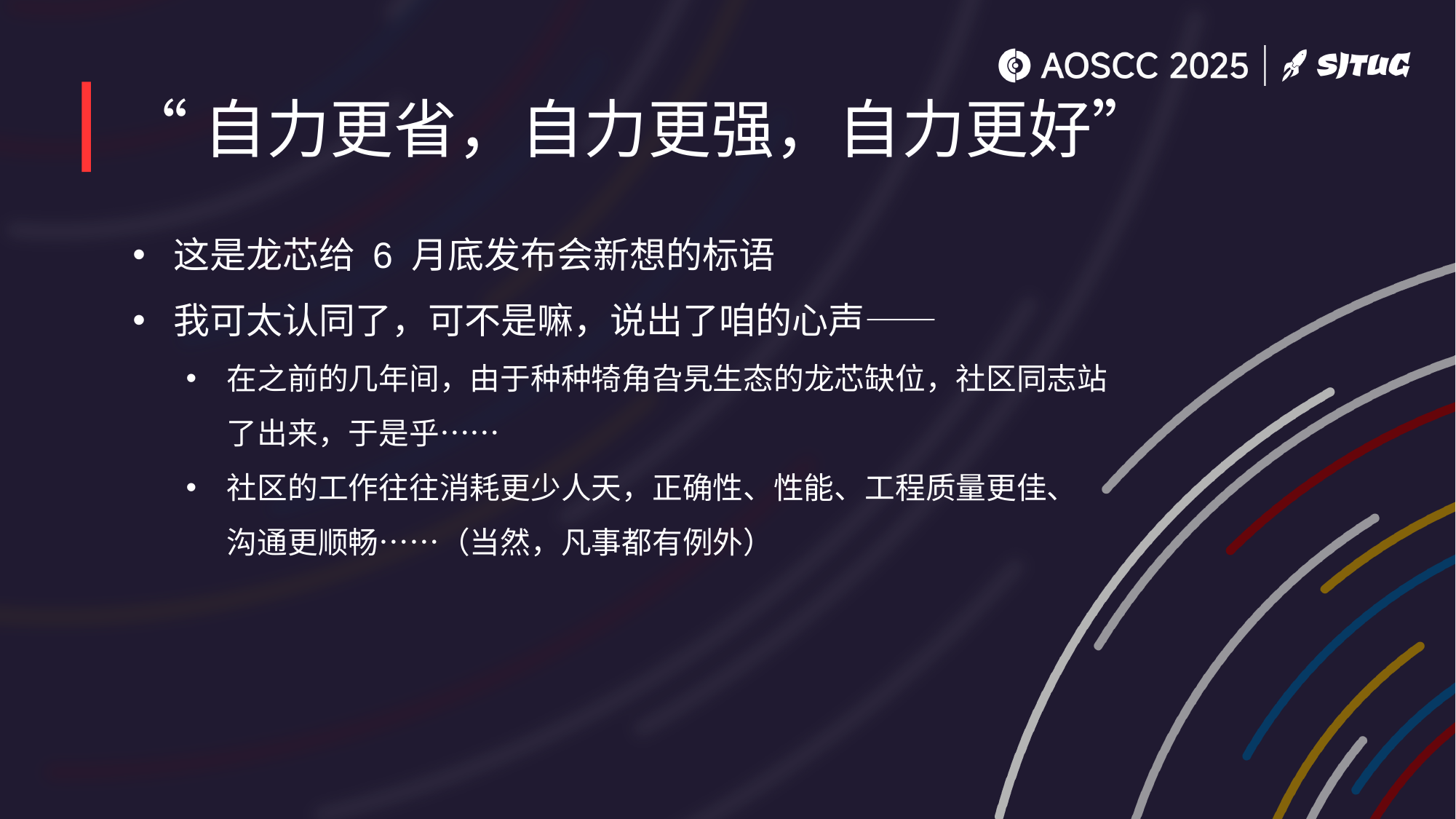

# “自力更省，自力更强，自力更好”
这是龙芯给 6 月底发布会新想的标语
我可太认同了，可不是嘛，说出了咱的心声——
在之前的几年间，由于种种犄角旮旯生态的龙芯缺位，社区同志站了出来，于是乎……
社区的工作往往消耗更少人天，正确性、性能、工程质量更佳、
沟通更顺畅……（当然，凡事都有例外）